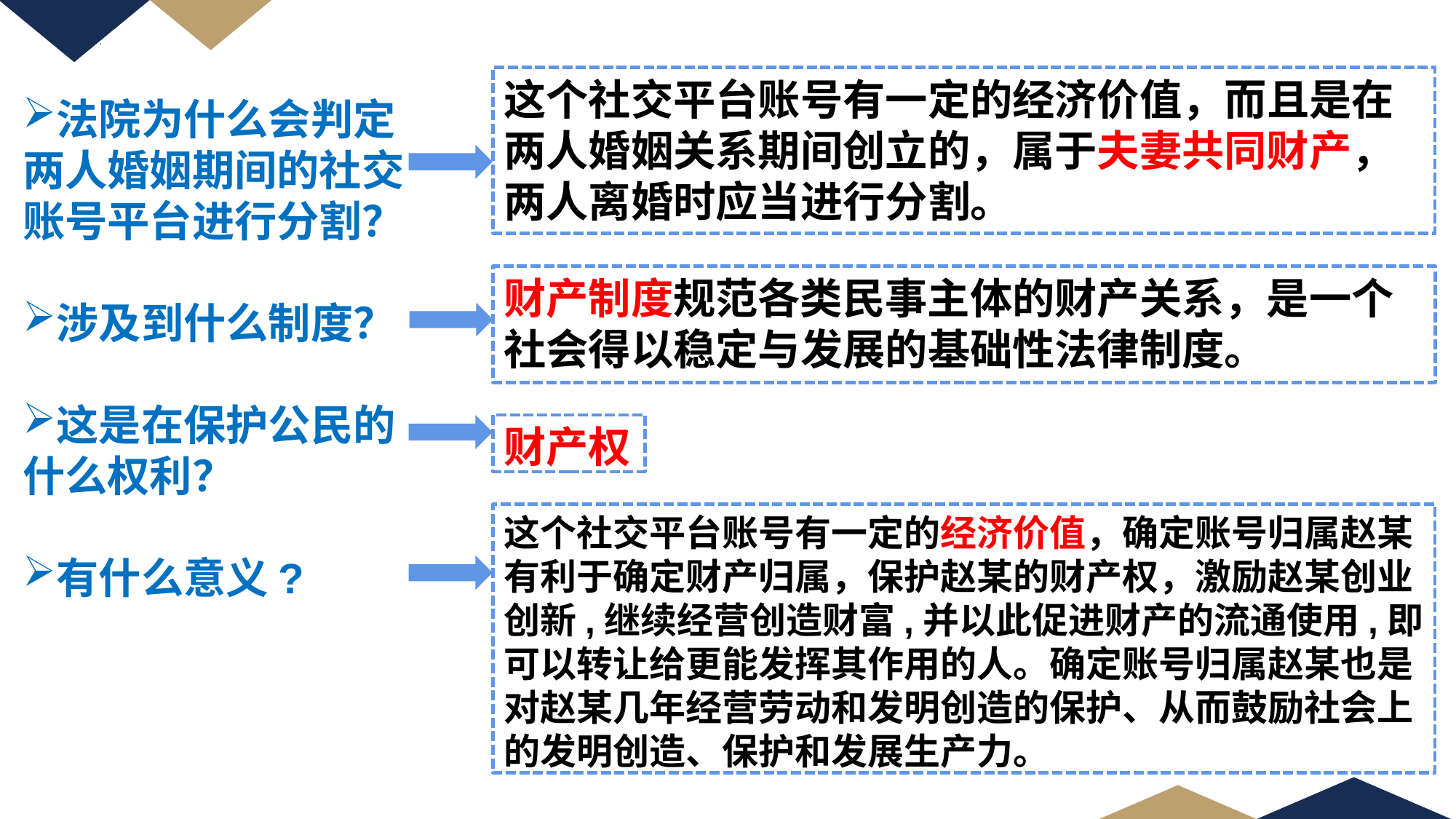

法院为什么会判定两人婚姻期间的社交账号平台进行分割？

涉及到什么制度？

这是在保护公民的什么权利？

有什么意义?
这个社交平台账号有一定的经济价值，而且是在两人婚姻关系期间创立的，属于夫妻共同财产，两人离婚时应当进行分割。

财产制度规范各类民事主体的财产关系，是一个社会得以稳定与发展的基础性法律制度。

财产权
这个社交平台账号有一定的经济价值，确定账号归属赵某有利于确定财产归属，保护赵某的财产权，激励赵某创业创新,继续经营创造财富,并以此促进财产的流通使用,即可以转让给更能发挥其作用的人。确定账号归属赵某也是对赵某几年经营劳动和发明创造的保护、从而鼓励社会上的发明创造、保护和发展生产力。